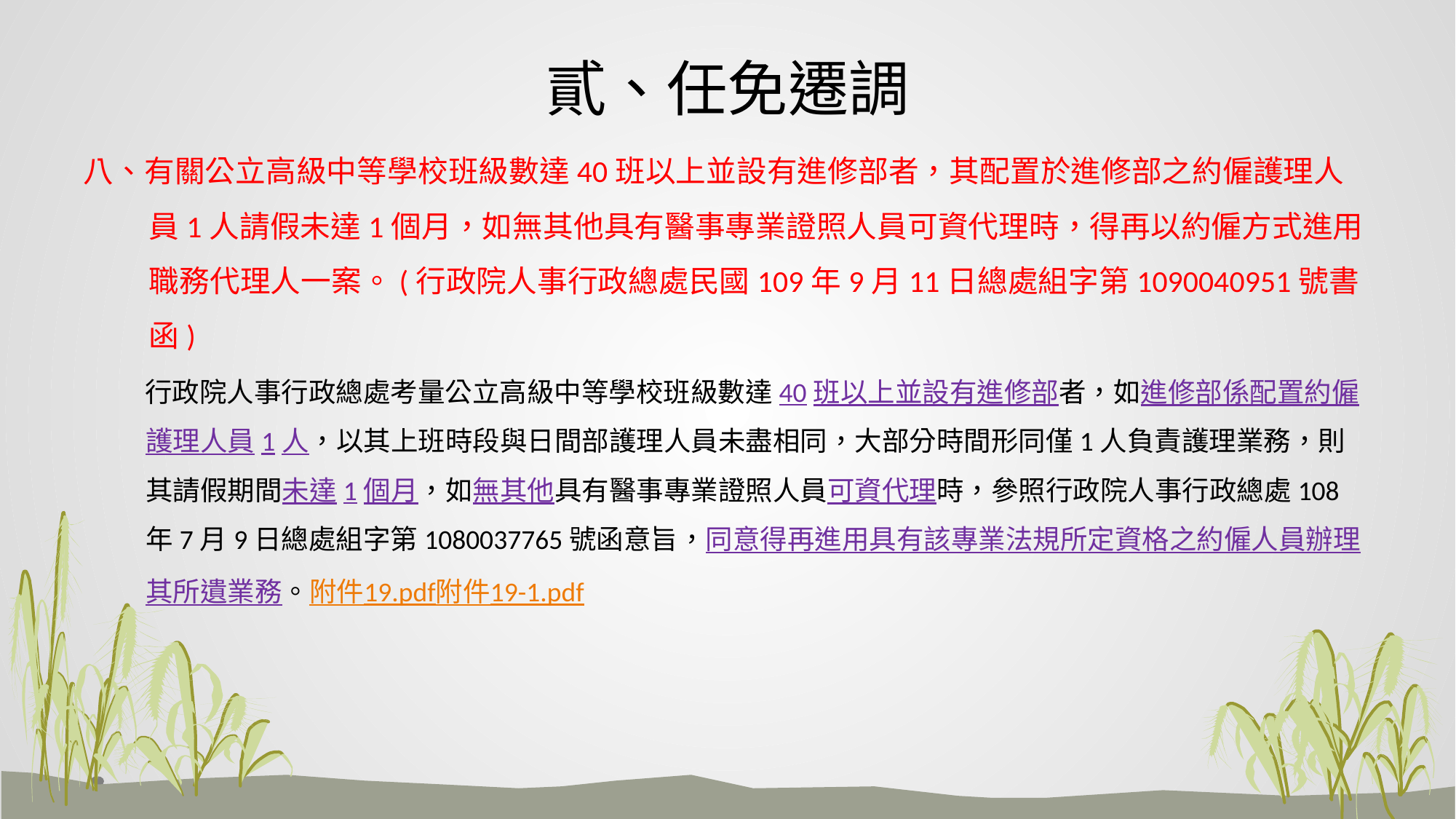

# 貳、任免遷調
八、有關公立高級中等學校班級數達40班以上並設有進修部者，其配置於進修部之約僱護理人員1人請假未達1個月，如無其他具有醫事專業證照人員可資代理時，得再以約僱方式進用職務代理人一案。(行政院人事行政總處民國109年9月11日總處組字第1090040951號書函)
行政院人事行政總處考量公立高級中等學校班級數達40班以上並設有進修部者，如進修部係配置約僱護理人員1人，以其上班時段與日間部護理人員未盡相同，大部分時間形同僅1人負責護理業務，則其請假期間未達1個月，如無其他具有醫事專業證照人員可資代理時，參照行政院人事行政總處108年7月9日總處組字第1080037765號函意旨，同意得再進用具有該專業法規所定資格之約僱人員辦理其所遺業務。附件19.pdf附件19-1.pdf